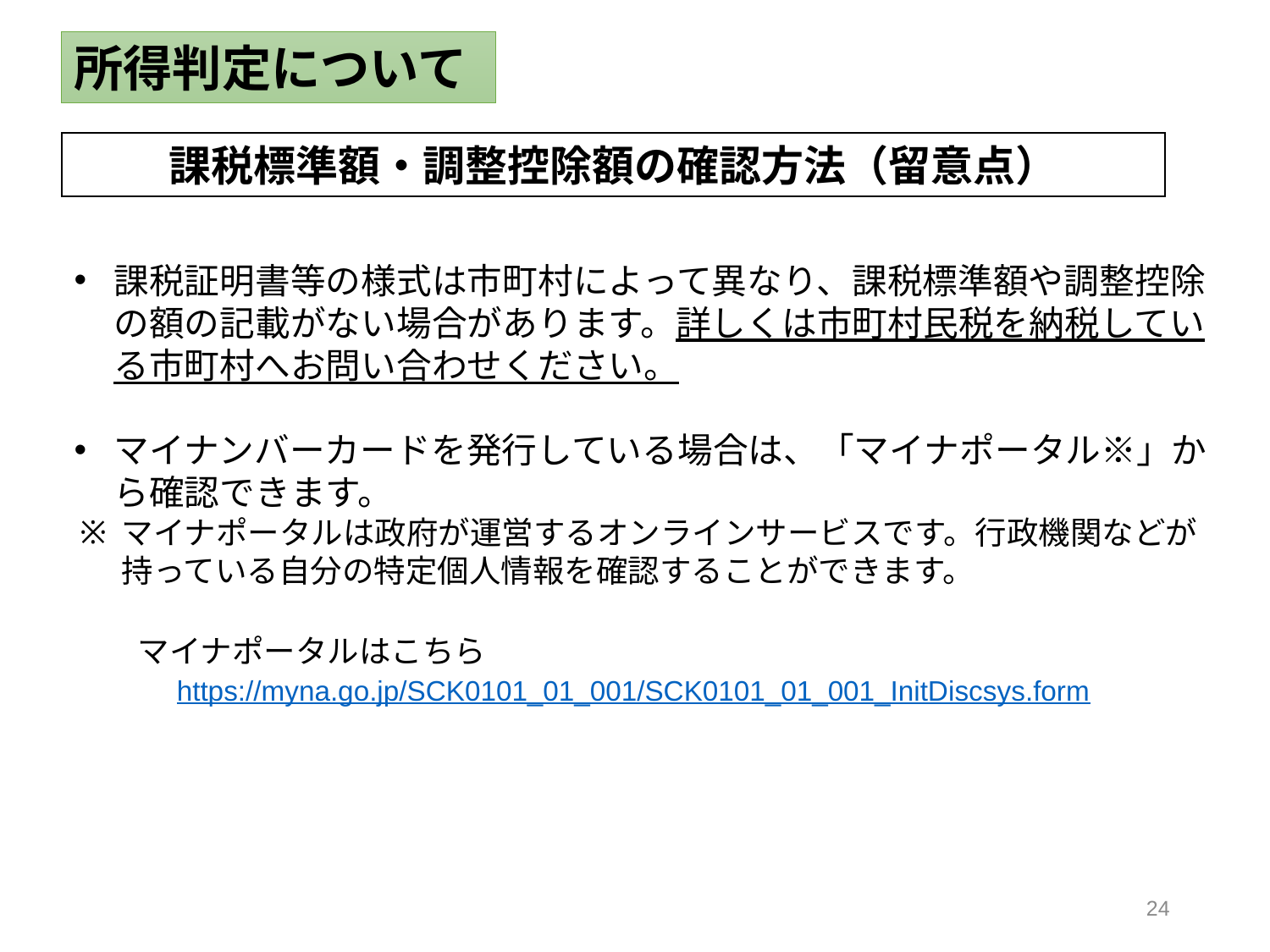

所得判定について
課税標準額・調整控除額の確認方法（留意点）
課税証明書等の様式は市町村によって異なり、課税標準額や調整控除の額の記載がない場合があります。詳しくは市町村民税を納税している市町村へお問い合わせください。

マイナンバーカードを発行している場合は、「マイナポータル※」から確認できます。
マイナポータルは政府が運営するオンラインサービスです。行政機関などが持っている自分の特定個人情報を確認することができます。

　　マイナポータルはこちら
　　　https://myna.go.jp/SCK0101_01_001/SCK0101_01_001_InitDiscsys.form

24